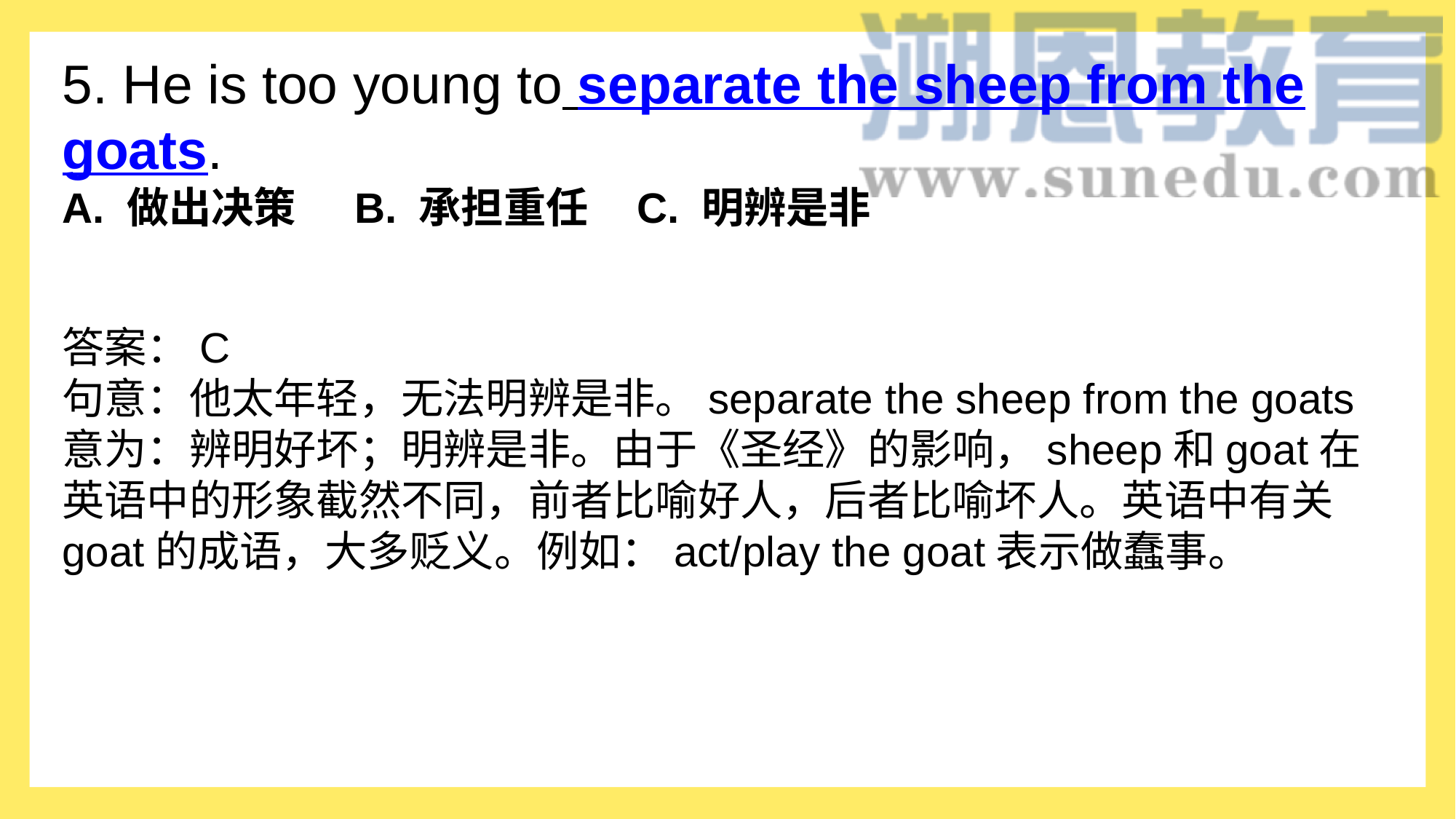

5. He is too young to separate the sheep from the goats.
A. 做出决策     B. 承担重任    C. 明辨是非

答案：C
句意：他太年轻，无法明辨是非。separate the sheep from the goats 意为：辨明好坏；明辨是非。由于《圣经》的影响，sheep和goat在英语中的形象截然不同，前者比喻好人，后者比喻坏人。英语中有关goat的成语，大多贬义。例如：act/play the goat表示做蠢事。